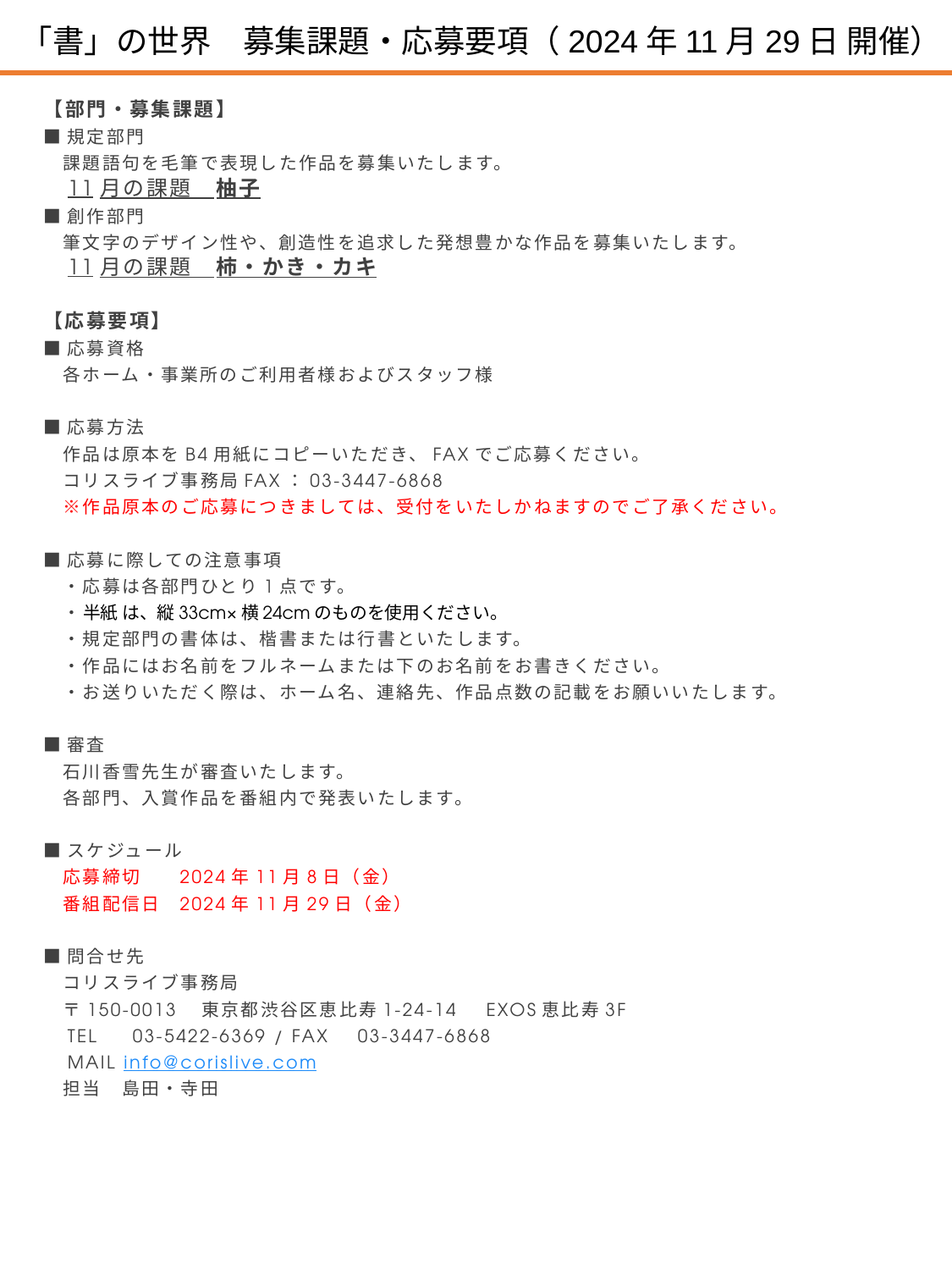

「書」の世界　募集課題・応募要項（2024年11月29日 開催）
【部門・募集課題】
■規定部門
　課題語句を毛筆で表現した作品を募集いたします。
　11月の課題　柚子
■創作部門
　筆文字のデザイン性や、創造性を追求した発想豊かな作品を募集いたします。
　11月の課題　柿・かき・カキ

【応募要項】
■応募資格
　各ホーム・事業所のご利用者様およびスタッフ様

■応募方法
　作品は原本をB4用紙にコピーいただき、FAXでご応募ください。
　コリスライブ事務局FAX：03-3447-6868
　※作品原本のご応募につきましては、受付をいたしかねますのでご了承ください。

■応募に際しての注意事項
　・応募は各部門ひとり1点です。
　・半紙 は、縦33cm×横24cmのものを使用ください。
　・規定部門の書体は、楷書または行書といたします。
　・作品にはお名前をフルネームまたは下のお名前をお書きください。
　・お送りいただく際は、ホーム名、連絡先、作品点数の記載をお願いいたします。

■審査
　石川香雪先生が審査いたします。
　各部門、入賞作品を番組内で発表いたします。

■スケジュール
　応募締切　	2024年11月8日（金）
　番組配信日	2024年11月29日（金）

■問合せ先
　コリスライブ事務局
　〒150-0013　東京都渋谷区恵比寿1-24-14　EXOS恵比寿3F
　TEL　 03-5422-6369 / FAX　03-3447-6868
　MAIL info@corislive.com
　担当　島田・寺田